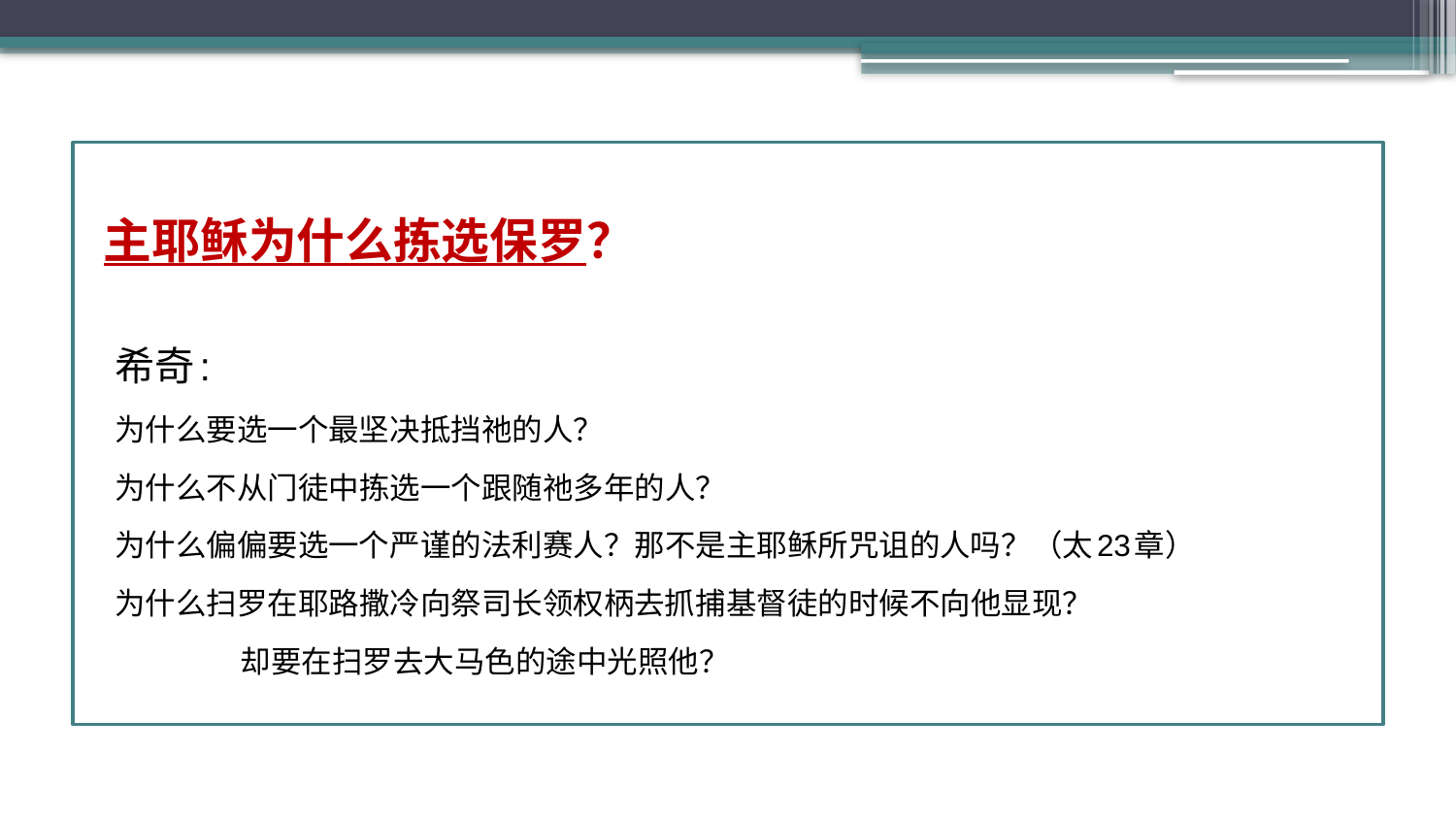

主耶稣为什么拣选保罗？

希奇:
	为什么要选一个最坚决抵挡祂的人？
	为什么不从门徒中拣选一个跟随祂多年的人？
	为什么偏偏要选一个严谨的法利赛人？那不是主耶稣所咒诅的人吗？（太23章）
	为什么扫罗在耶路撒冷向祭司长领权柄去抓捕基督徒的时候不向他显现？
                  却要在扫罗去大马色的途中光照他？